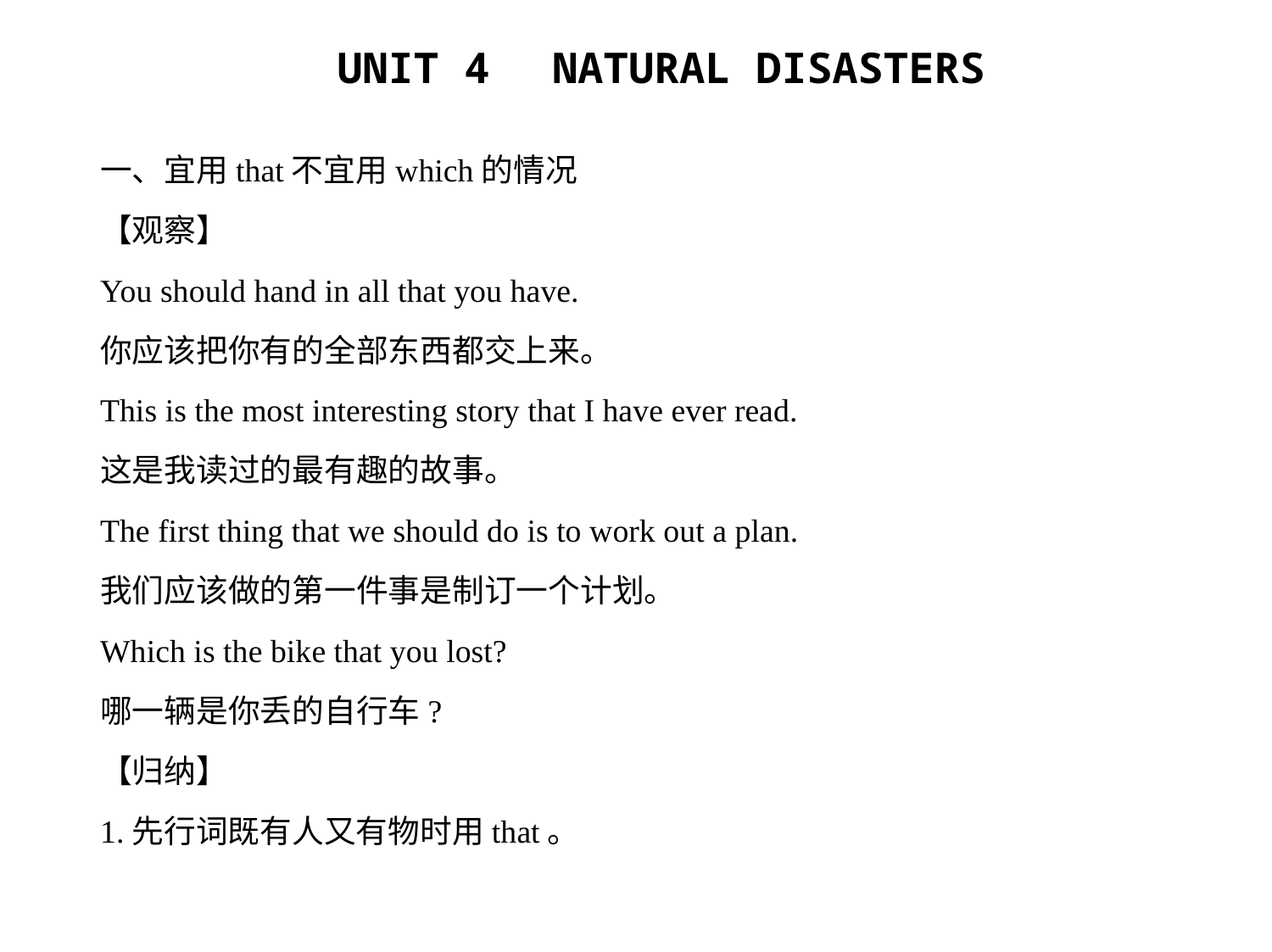

一、宜用that不宜用which的情况
【观察】
You should hand in all that you have.
你应该把你有的全部东西都交上来。
This is the most interesting story that I have ever read.
这是我读过的最有趣的故事。
The first thing that we should do is to work out a plan.
我们应该做的第一件事是制订一个计划。
Which is the bike that you lost?
哪一辆是你丢的自行车?
【归纳】
1.先行词既有人又有物时用that。